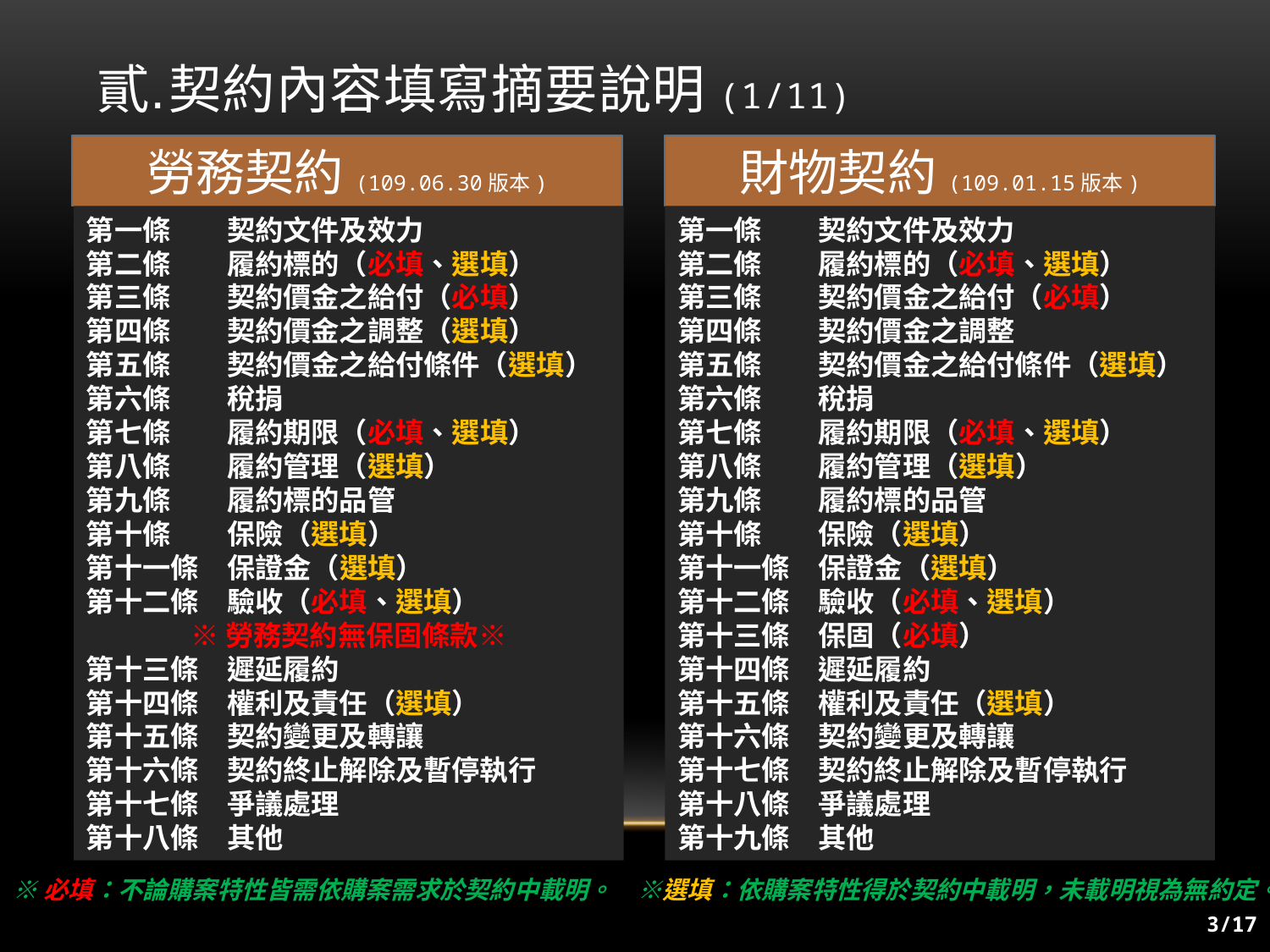

# 契約內容填寫摘要說明(1/11)
勞務契約(109.06.30版本)
財物契約(109.01.15版本)
第一條　　契約文件及效力
第二條　　履約標的（必填、選填）
第三條　　契約價金之給付（必填）
第四條　　契約價金之調整（選填）
第五條　　契約價金之給付條件（選填）
第六條　　稅捐
第七條　　履約期限（必填、選填）
第八條　　履約管理（選填）
第九條　　履約標的品管
第十條　　保險（選填）
第十一條　保證金（選填）
第十二條　驗收（必填、選填）
※勞務契約無保固條款※
第十三條　遲延履約
第十四條　權利及責任（選填）
第十五條　契約變更及轉讓
第十六條　契約終止解除及暫停執行
第十七條　爭議處理
第十八條　其他
第一條　　契約文件及效力
第二條　　履約標的（必填、選填）
第三條　　契約價金之給付（必填）
第四條　　契約價金之調整
第五條　　契約價金之給付條件（選填）
第六條　　稅捐
第七條　　履約期限（必填、選填）
第八條　　履約管理（選填）
第九條　　履約標的品管
第十條　　保險（選填）
第十一條　保證金（選填）
第十二條　驗收（必填、選填）
第十三條　保固（必填）
第十四條　遲延履約
第十五條　權利及責任（選填）
第十六條　契約變更及轉讓
第十七條　契約終止解除及暫停執行
第十八條　爭議處理
第十九條　其他
※必填：不論購案特性皆需依購案需求於契約中載明。　※選填：依購案特性得於契約中載明，未載明視為無約定。
3/17